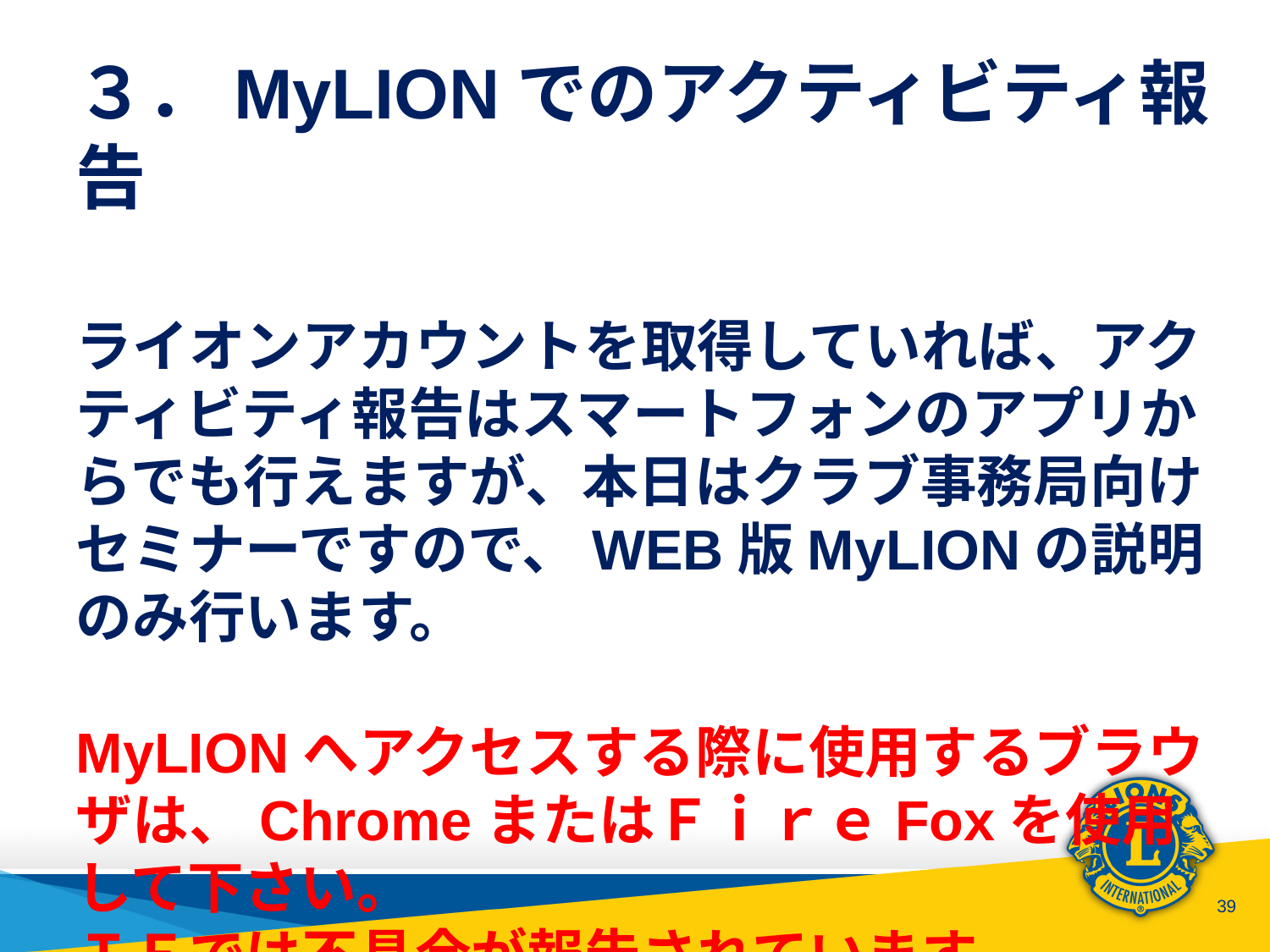

３．MyLIONでのアクティビティ報告

ライオンアカウントを取得していれば、アクティビティ報告はスマートフォンのアプリからでも行えますが、本日はクラブ事務局向けセミナーですので、WEB版MyLIONの説明のみ行います。

MyLIONへアクセスする際に使用するブラウザは、ChromeまたはＦｉｒｅFoxを使用して下さい。
ＩＥでは不具合が報告されています。